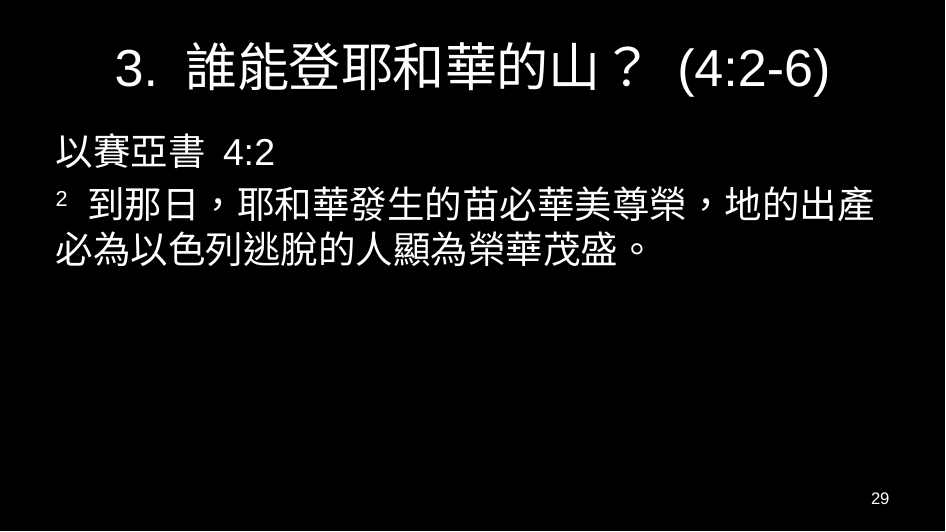

# 3. 誰能登耶和華的山？ (4:2-6)
以賽亞書 4:2
2 到那日，耶和華發生的苗必華美尊榮，地的出產必為以色列逃脫的人顯為榮華茂盛。

29